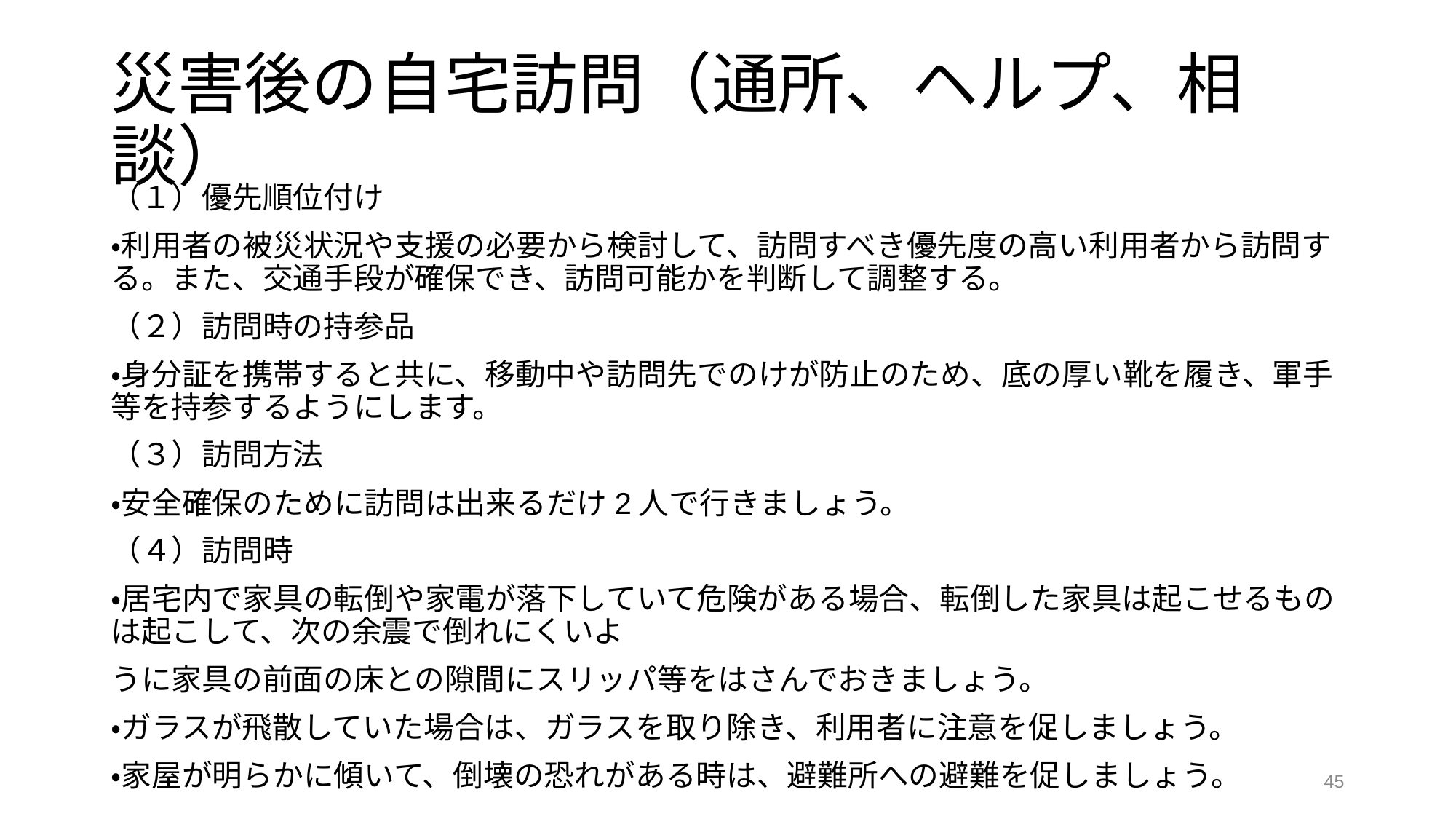

# 災害後の自宅訪問（通所、ヘルプ、相談）
（１）優先順位付け
・利用者の被災状況や支援の必要から検討して、訪問すべき優先度の高い利用者から訪問する。また、交通手段が確保でき、訪問可能かを判断して調整する。
（２）訪問時の持参品
・身分証を携帯すると共に、移動中や訪問先でのけが防止のため、底の厚い靴を履き、軍手等を持参するようにします。
（３）訪問方法
・安全確保のために訪問は出来るだけ2人で行きましょう。
（４）訪問時
・居宅内で家具の転倒や家電が落下していて危険がある場合、転倒した家具は起こせるものは起こして、次の余震で倒れにくいよ
うに家具の前面の床との隙間にスリッパ等をはさんでおきましょう。
・ガラスが飛散していた場合は、ガラスを取り除き、利用者に注意を促しましょう。
・家屋が明らかに傾いて、倒壊の恐れがある時は、避難所への避難を促しましょう。
45